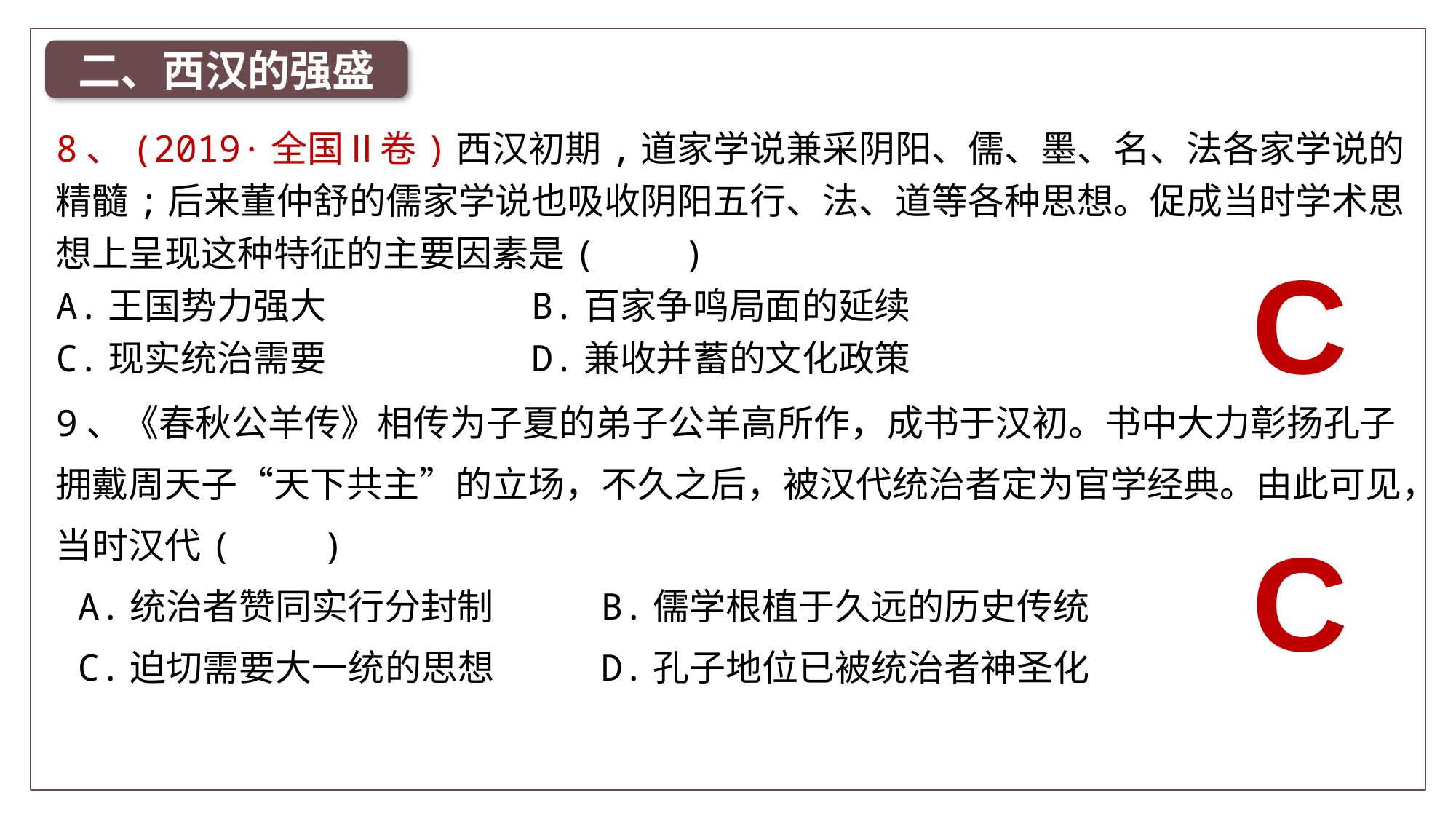

二、西汉的强盛
8、(2019·全国Ⅱ卷)西汉初期,道家学说兼采阴阳、儒、墨、名、法各家学说的精髓;后来董仲舒的儒家学说也吸收阴阳五行、法、道等各种思想。促成当时学术思想上呈现这种特征的主要因素是(    )
A.王国势力强大	                 B.百家争鸣局面的延续
C.现实统治需要	                 D.兼收并蓄的文化政策
C
9、《春秋公羊传》相传为子夏的弟子公羊高所作，成书于汉初。书中大力彰扬孔子拥戴周天子“天下共主”的立场，不久之后，被汉代统治者定为官学经典。由此可见，当时汉代(　　)
 A.统治者赞同实行分封制            B.儒学根植于久远的历史传统
 C.迫切需要大一统的思想            D.孔子地位已被统治者神圣化
C